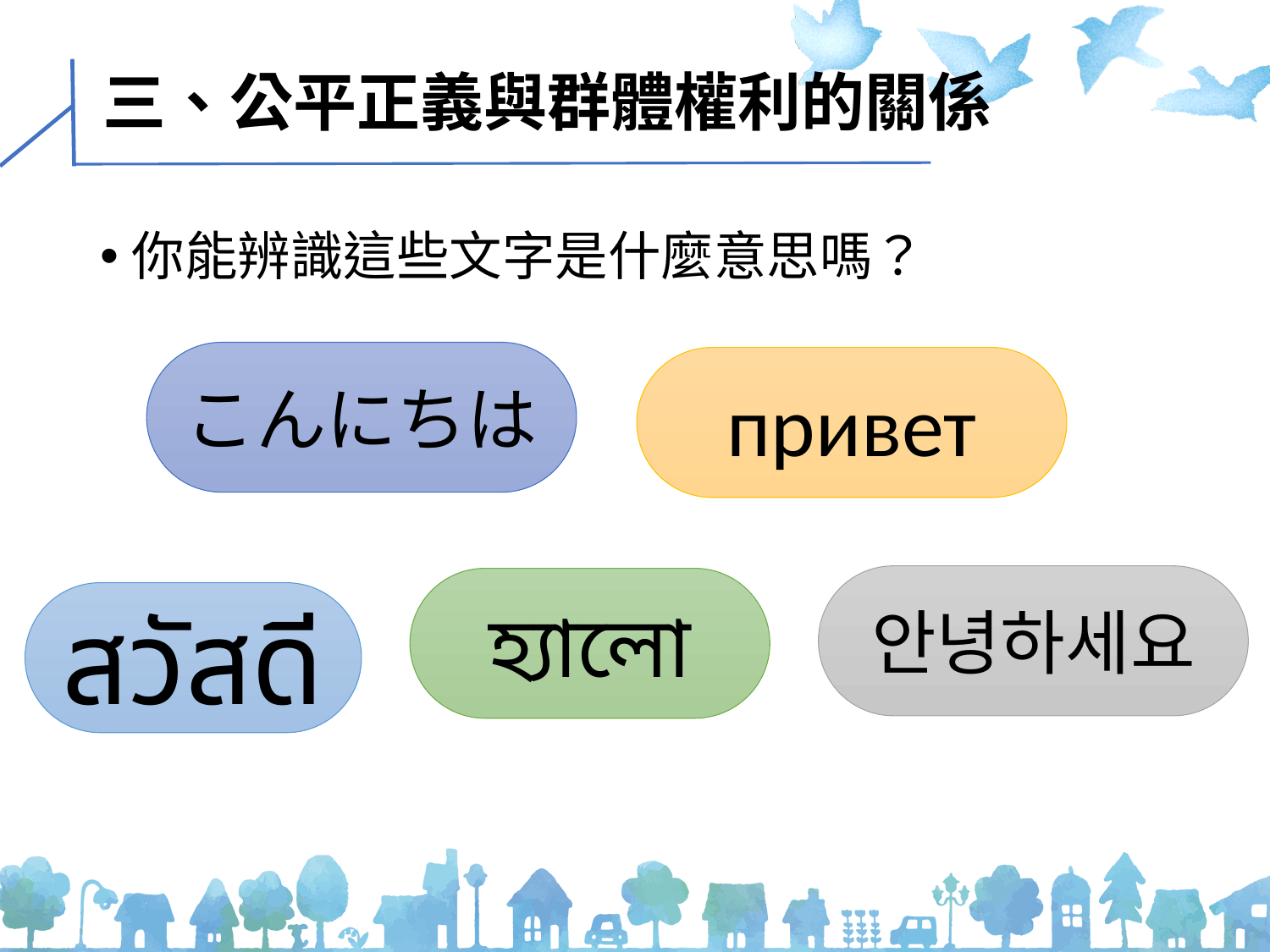

# 三、公平正義與群體權利的關係
你能辨識這些文字是什麼意思嗎？

こんにちは
привет
안녕하세요
হ্যালো
สวัสดี